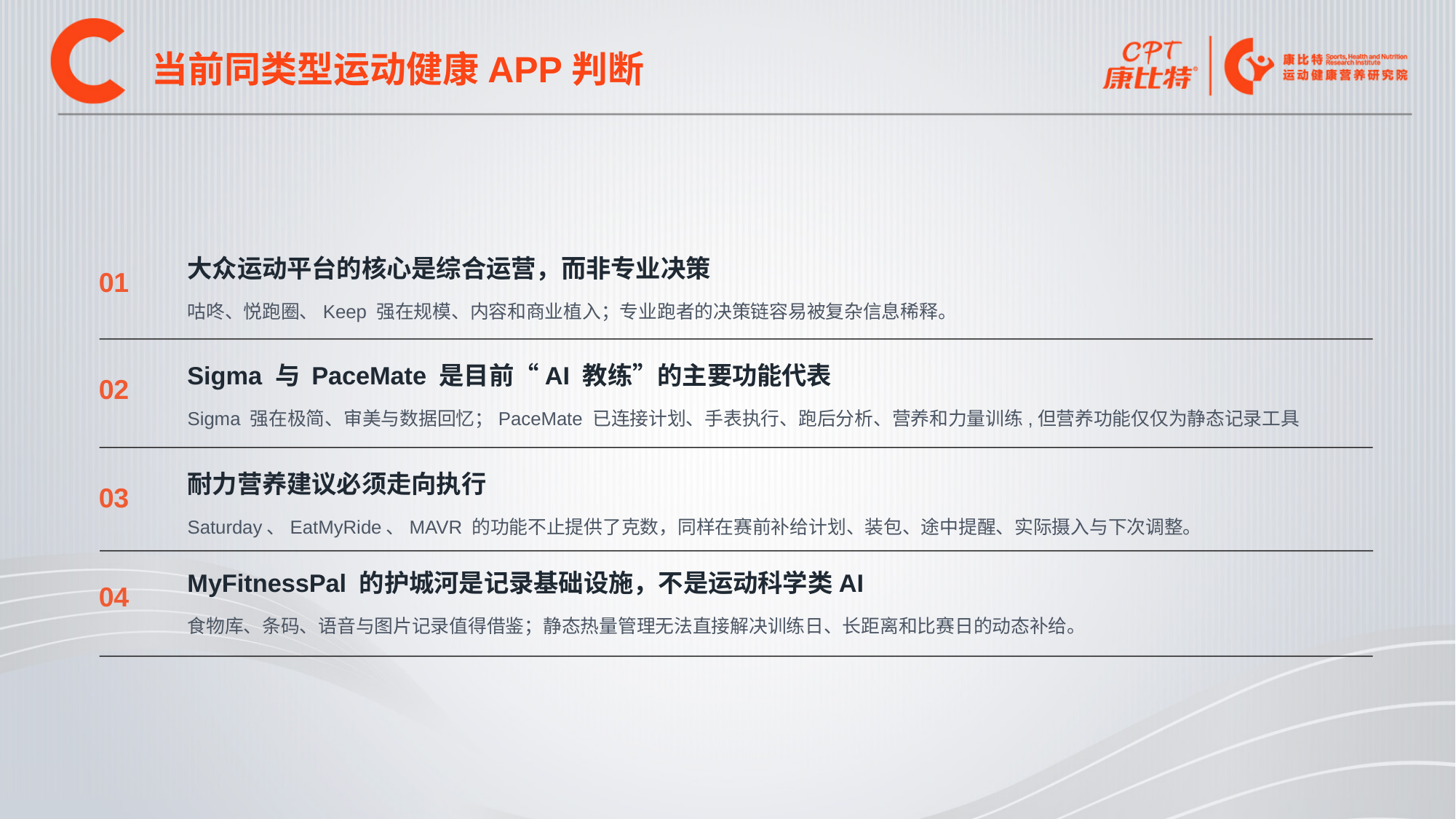

当前同类型运动健康APP判断
大众运动平台的核心是综合运营，而非专业决策
01
咕咚、悦跑圈、Keep 强在规模、内容和商业植入；专业跑者的决策链容易被复杂信息稀释。

Sigma 与 PaceMate 是目前“AI 教练”的主要功能代表
02
Sigma 强在极简、审美与数据回忆；PaceMate 已连接计划、手表执行、跑后分析、营养和力量训练,但营养功能仅仅为静态记录工具

耐力营养建议必须走向执行
03
Saturday、EatMyRide、MAVR 的功能不止提供了克数，同样在赛前补给计划、装包、途中提醒、实际摄入与下次调整。

MyFitnessPal 的护城河是记录基础设施，不是运动科学类AI
04
食物库、条码、语音与图片记录值得借鉴；静态热量管理无法直接解决训练日、长距离和比赛日的动态补给。